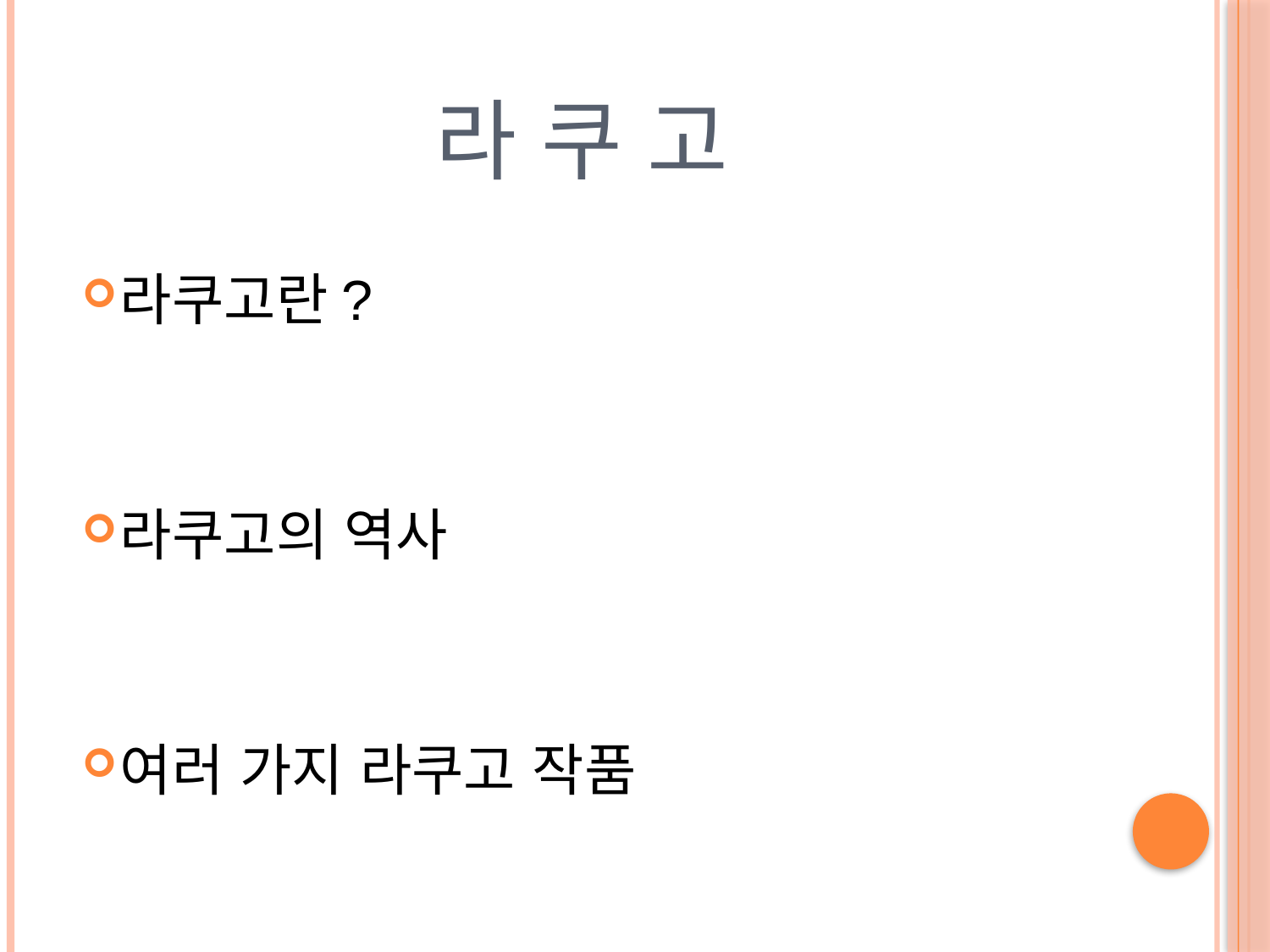

# 라 쿠 고
라쿠고란?

라쿠고의 역사

여러 가지 라쿠고 작품